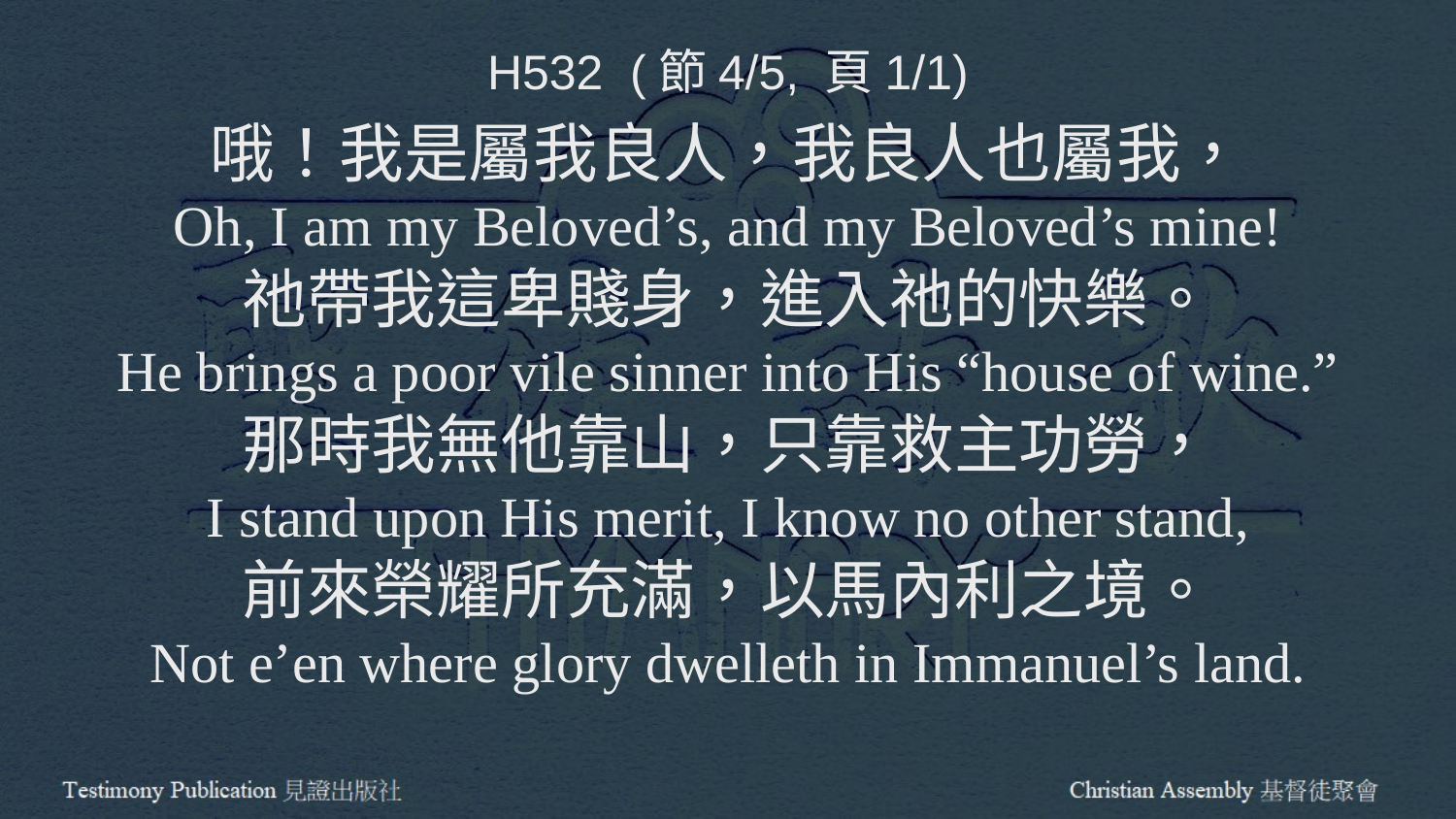

H532  (節4/5, 頁1/1)
哦！我是屬我良人，我良人也屬我，
Oh, I am my Beloved’s, and my Beloved’s mine!
祂帶我這卑賤身，進入祂的快樂。
He brings a poor vile sinner into His “house of wine.”
那時我無他靠山，只靠救主功勞，
I stand upon His merit, I know no other stand,
前來榮耀所充滿，以馬內利之境。
Not e’en where glory dwelleth in Immanuel’s land.